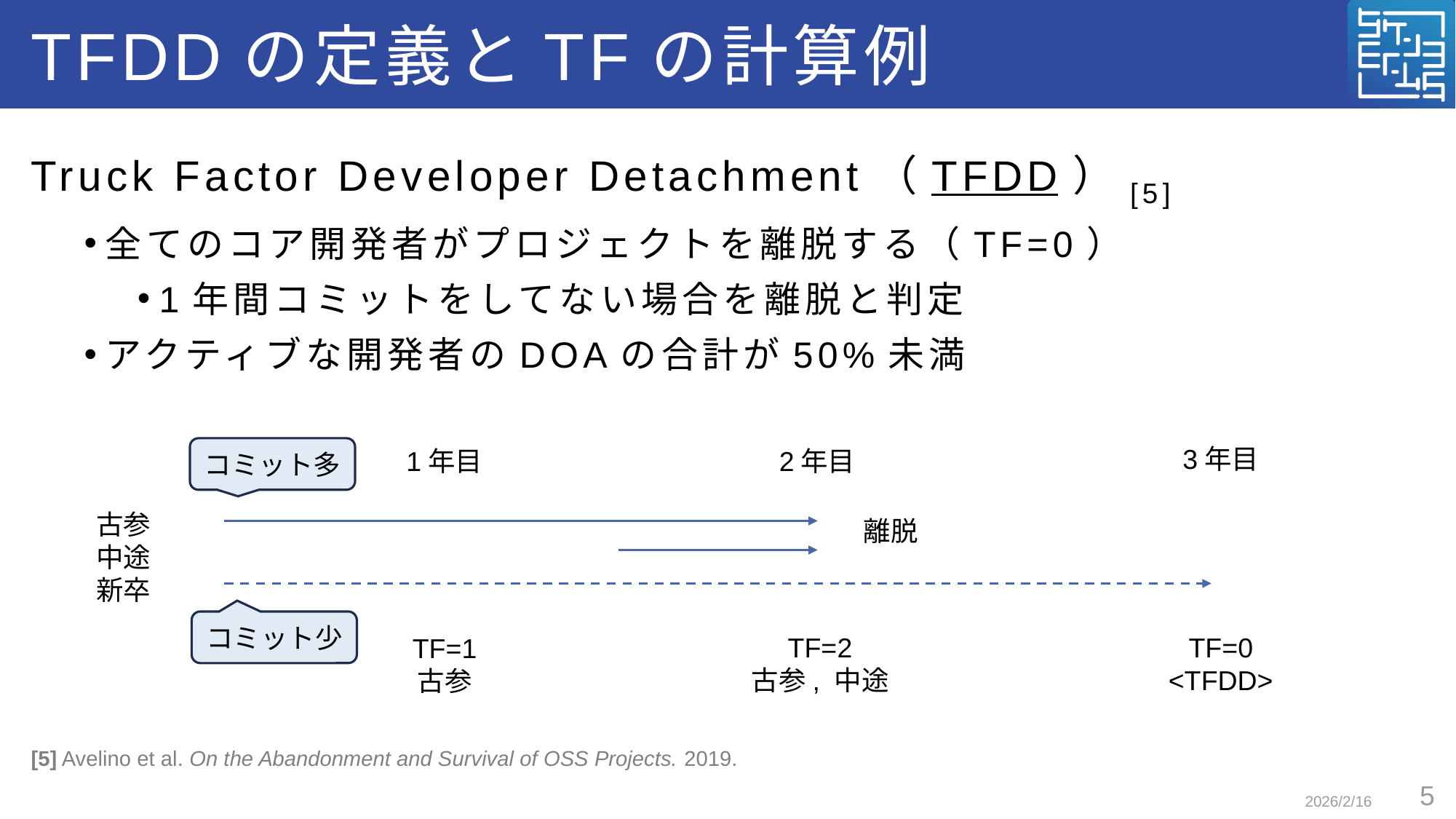

# TFDDの定義とTFの計算例
Truck Factor Developer Detachment（TFDD）[5]
全てのコア開発者がプロジェクトを離脱する（TF=0）
1年間コミットをしてない場合を離脱と判定
アクティブな開発者のDOAの合計が50%未満
3年目
1年目
2年目
古参
中途
新卒
TF=2
古参, 中途
TF=0
<TFDD>
TF=1
古参
離脱
コミット多

コミット少
[5] Avelino et al. On the Abandonment and Survival of OSS Projects. 2019.
5
2026/2/16